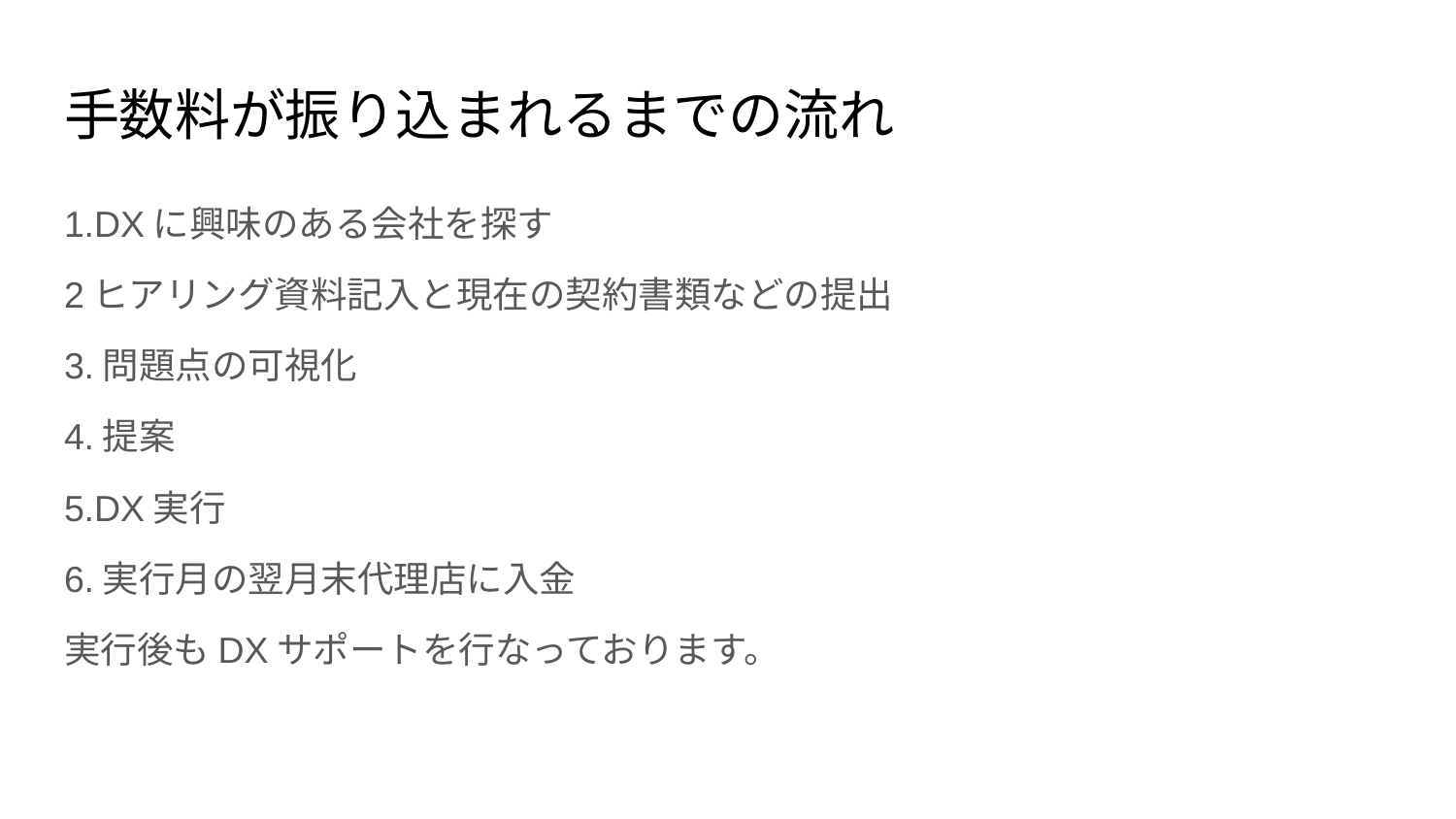

# 手数料が振り込まれるまでの流れ
1.DXに興味のある会社を探す
2ヒアリング資料記入と現在の契約書類などの提出
3.問題点の可視化
4.提案
5.DX実行
6.実行月の翌月末代理店に入金
実行後もDXサポートを行なっております。